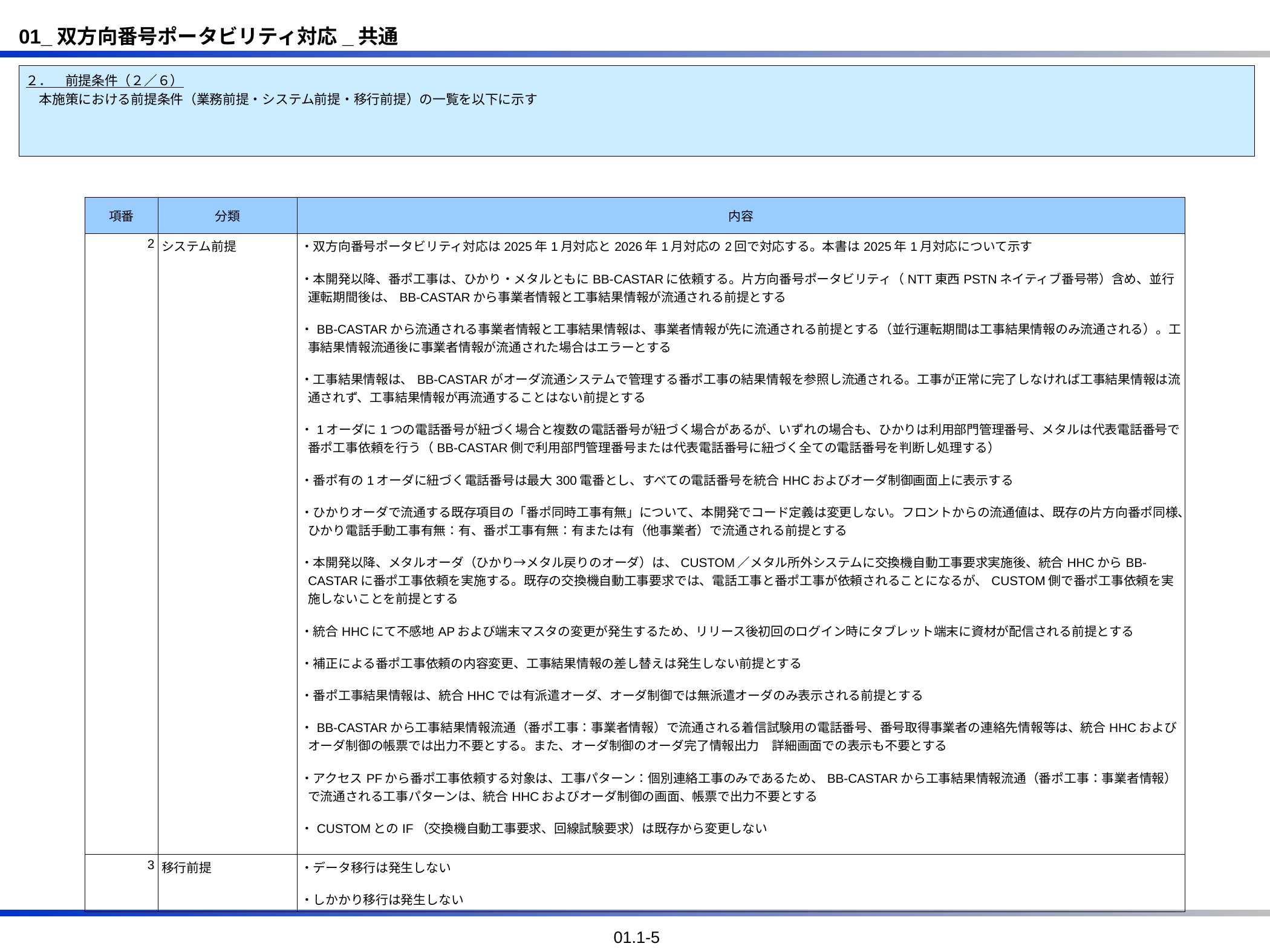

２．　前提条件（２／６）
　本施策における前提条件（業務前提・システム前提・移行前提）の一覧を以下に示す
| 項番 | 分類 | 内容 |
| --- | --- | --- |
| 2 | システム前提 | ・双方向番号ポータビリティ対応は2025年1月対応と2026年1月対応の2回で対応する。本書は2025年1月対応について示す ・本開発以降、番ポ工事は、ひかり・メタルともにBB-CASTARに依頼する。片方向番号ポータビリティ（NTT東西PSTNネイティブ番号帯）含め、並行運転期間後は、BB-CASTARから事業者情報と工事結果情報が流通される前提とする ・BB-CASTARから流通される事業者情報と工事結果情報は、事業者情報が先に流通される前提とする（並行運転期間は工事結果情報のみ流通される）。工事結果情報流通後に事業者情報が流通された場合はエラーとする ・工事結果情報は、BB-CASTARがオーダ流通システムで管理する番ポ工事の結果情報を参照し流通される。工事が正常に完了しなければ工事結果情報は流通されず、工事結果情報が再流通することはない前提とする ・1オーダに1つの電話番号が紐づく場合と複数の電話番号が紐づく場合があるが、いずれの場合も、ひかりは利用部門管理番号、メタルは代表電話番号で番ポ工事依頼を行う（BB-CASTAR側で利用部門管理番号または代表電話番号に紐づく全ての電話番号を判断し処理する） ・番ポ有の1オーダに紐づく電話番号は最大300電番とし、すべての電話番号を統合HHCおよびオーダ制御画面上に表示する ・ひかりオーダで流通する既存項目の「番ポ同時工事有無」について、本開発でコード定義は変更しない。フロントからの流通値は、既存の片方向番ポ同様、ひかり電話手動工事有無：有、番ポ工事有無：有または有（他事業者）で流通される前提とする ・本開発以降、メタルオーダ（ひかり→メタル戻りのオーダ）は、CUSTOM／メタル所外システムに交換機自動工事要求実施後、統合HHCからBB-CASTARに番ポ工事依頼を実施する。既存の交換機自動工事要求では、電話工事と番ポ工事が依頼されることになるが、CUSTOM側で番ポ工事依頼を実施しないことを前提とする ・統合HHCにて不感地APおよび端末マスタの変更が発生するため、リリース後初回のログイン時にタブレット端末に資材が配信される前提とする ・補正による番ポ工事依頼の内容変更、工事結果情報の差し替えは発生しない前提とする ・番ポ工事結果情報は、統合HHCでは有派遣オーダ、オーダ制御では無派遣オーダのみ表示される前提とする ・BB-CASTARから工事結果情報流通（番ポ工事：事業者情報）で流通される着信試験用の電話番号、番号取得事業者の連絡先情報等は、統合HHCおよび オーダ制御の帳票では出力不要とする。また、オーダ制御のオーダ完了情報出力　詳細画面での表示も不要とする ・アクセスPFから番ポ工事依頼する対象は、工事パターン：個別連絡工事のみであるため、BB-CASTARから工事結果情報流通（番ポ工事：事業者情報）で流通される工事パターンは、統合HHCおよびオーダ制御の画面、帳票で出力不要とする ・CUSTOMとのIF（交換機自動工事要求、回線試験要求）は既存から変更しない |
| 3 | 移行前提 | ・データ移行は発生しない ・しかかり移行は発生しない |
01.1-5